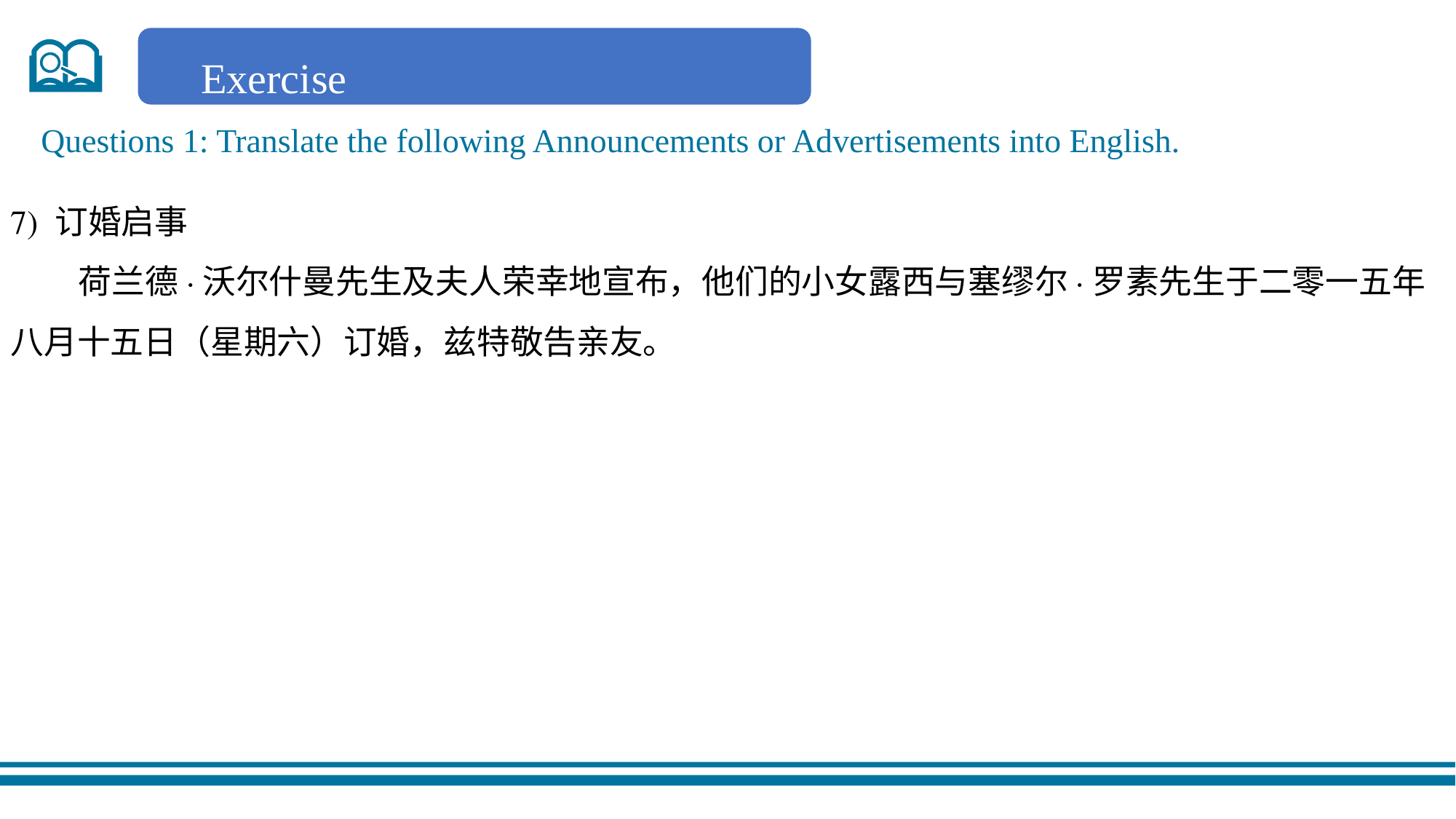

Exercise
Questions 1: Translate the following Announcements or Advertisements into English.
7) 订婚启事
        荷兰德·沃尔什曼先生及夫人荣幸地宣布，他们的小女露西与塞缪尔·罗素先生于二零一五年八月十五日（星期六）订婚，兹特敬告亲友。